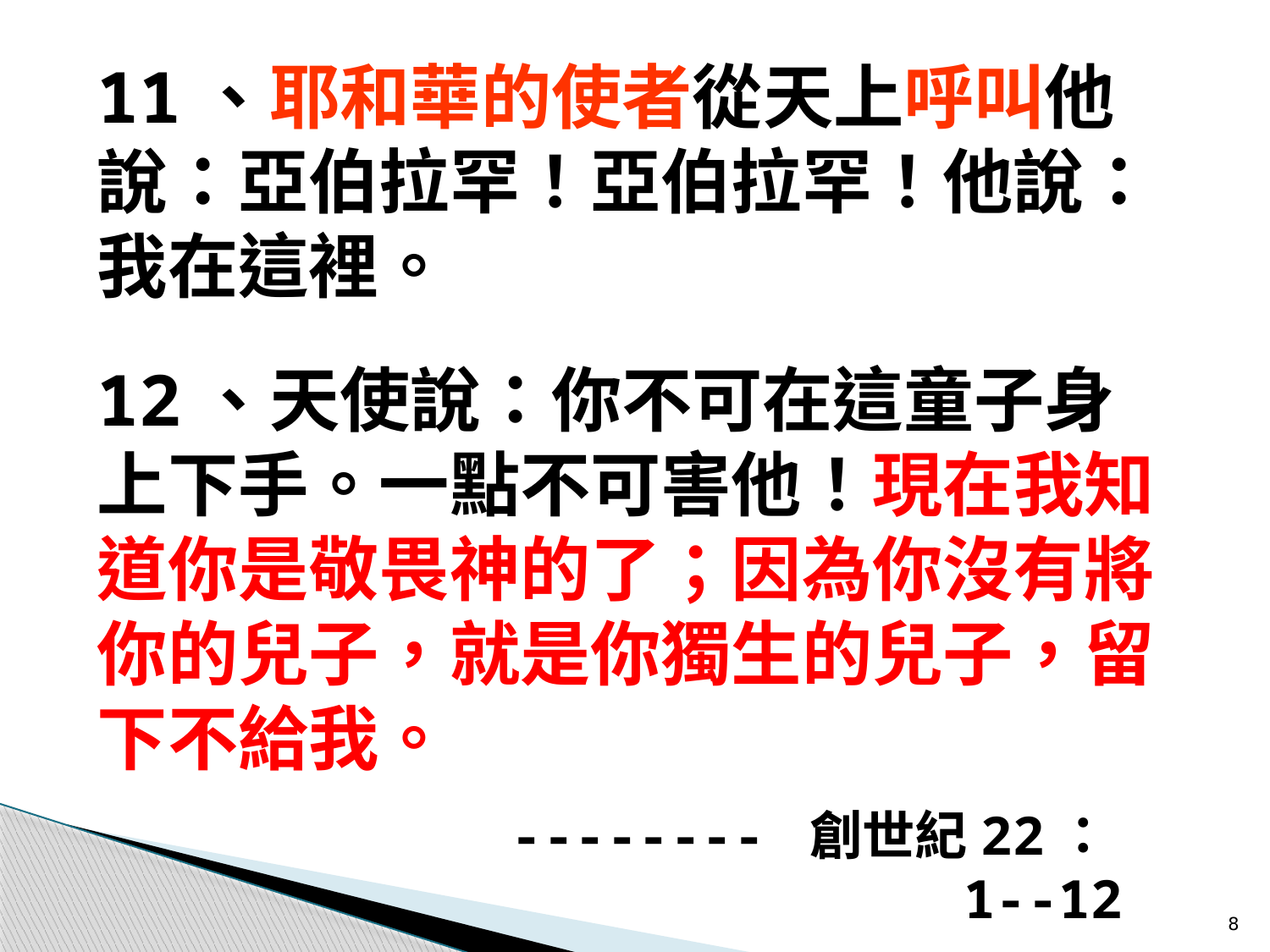

11、耶和華的使者從天上呼叫他說：亞伯拉罕！亞伯拉罕！他說：我在這裡。
12、天使說：你不可在這童子身上下手。一點不可害他！現在我知道你是敬畏神的了；因為你沒有將你的兒子，就是你獨生的兒子，留下不給我。
-------- 創世紀22：1--12
8